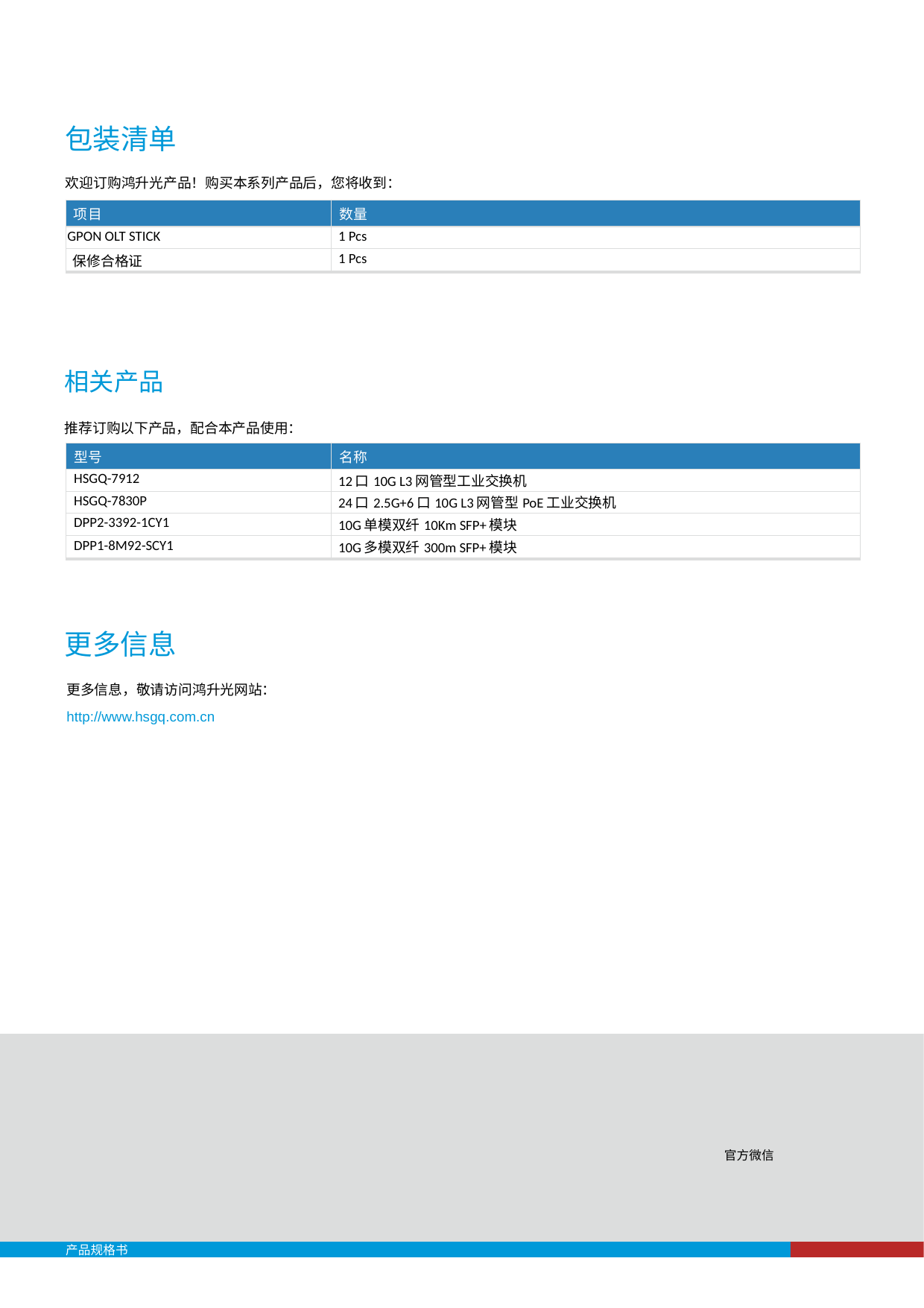

包装清单
欢迎订购鸿升光产品！购买本系列产品后，您将收到：
| 项⽬ | 数量 |
| --- | --- |
| GPON OLT STICK | 1 Pcs |
| 保修合格证 | 1 Pcs |
相关产品

推荐订购以下产品，配合本产品使⽤：
| 型号 | 名称 |
| --- | --- |
| HSGQ-7912 | 12⼝10G L3⽹管型⼯业交换机 |
| HSGQ-7830P | 24⼝2.5G+6口10G L3⽹管型PoE⼯业交换机 |
| DPP2-3392-1CY1 | 10G单模双纤10Km SFP+模块 |
| DPP1-8M92-SCY1 | 10G多模双纤300m SFP+模块 |
更多信息
更多信息，敬请访问鸿升光⽹站：
http://www.hsgq.com.cn

官⽅微信
3
产品规格书